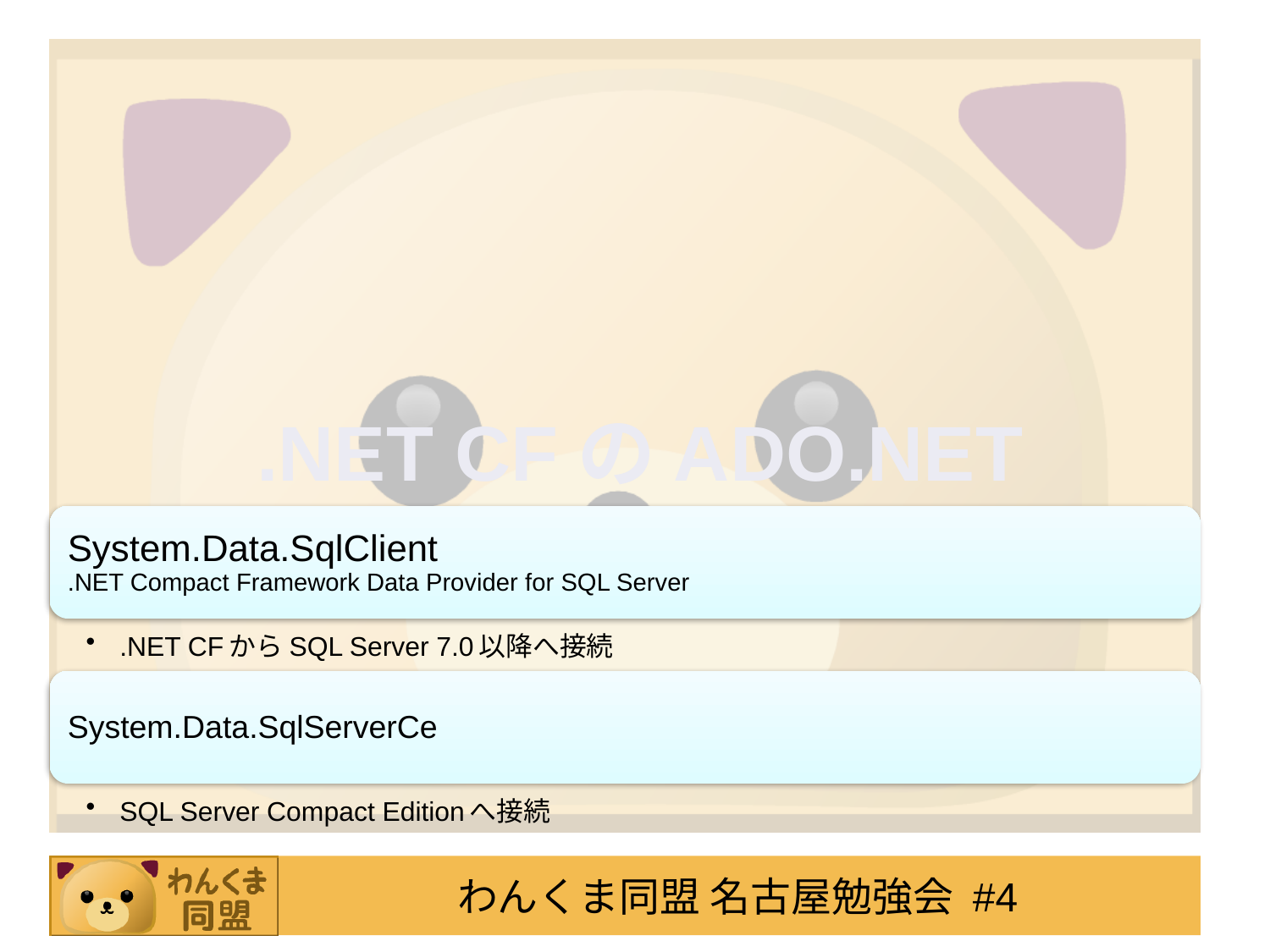

.NET CFのADO.NET

System.Data.SqlClient
.NET Compact Framework Data Provider for SQL Server
.NET CFからSQL Server 7.0以降へ接続
System.Data.SqlServerCe
SQL Server Compact Editionへ接続